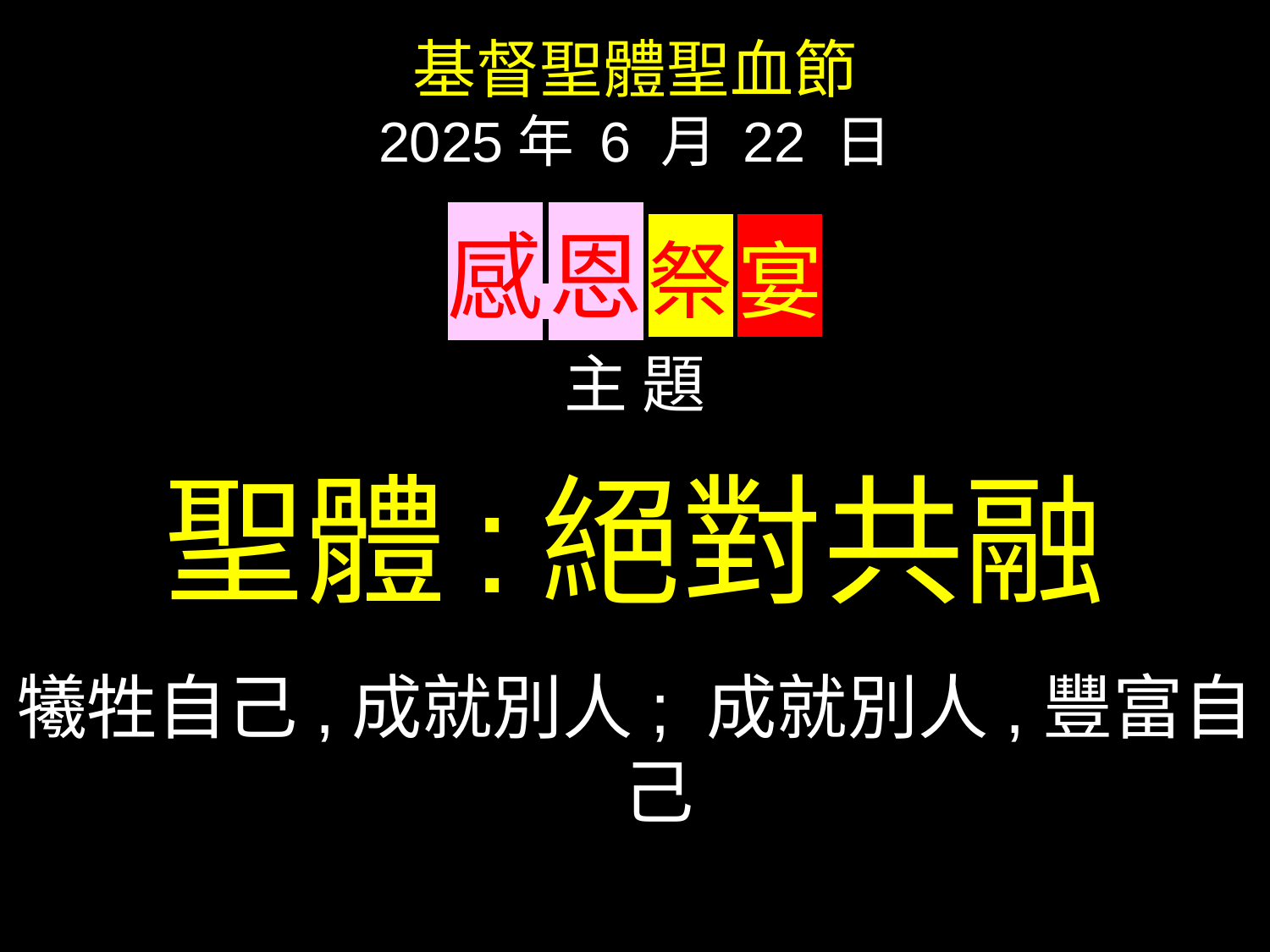

基督聖體聖血節
2025年 6 月 22 日

感 恩 祭 宴

主 題
聖體 : 絕對共融
犧牲自己,成就別人; 成就別人,豐富自己